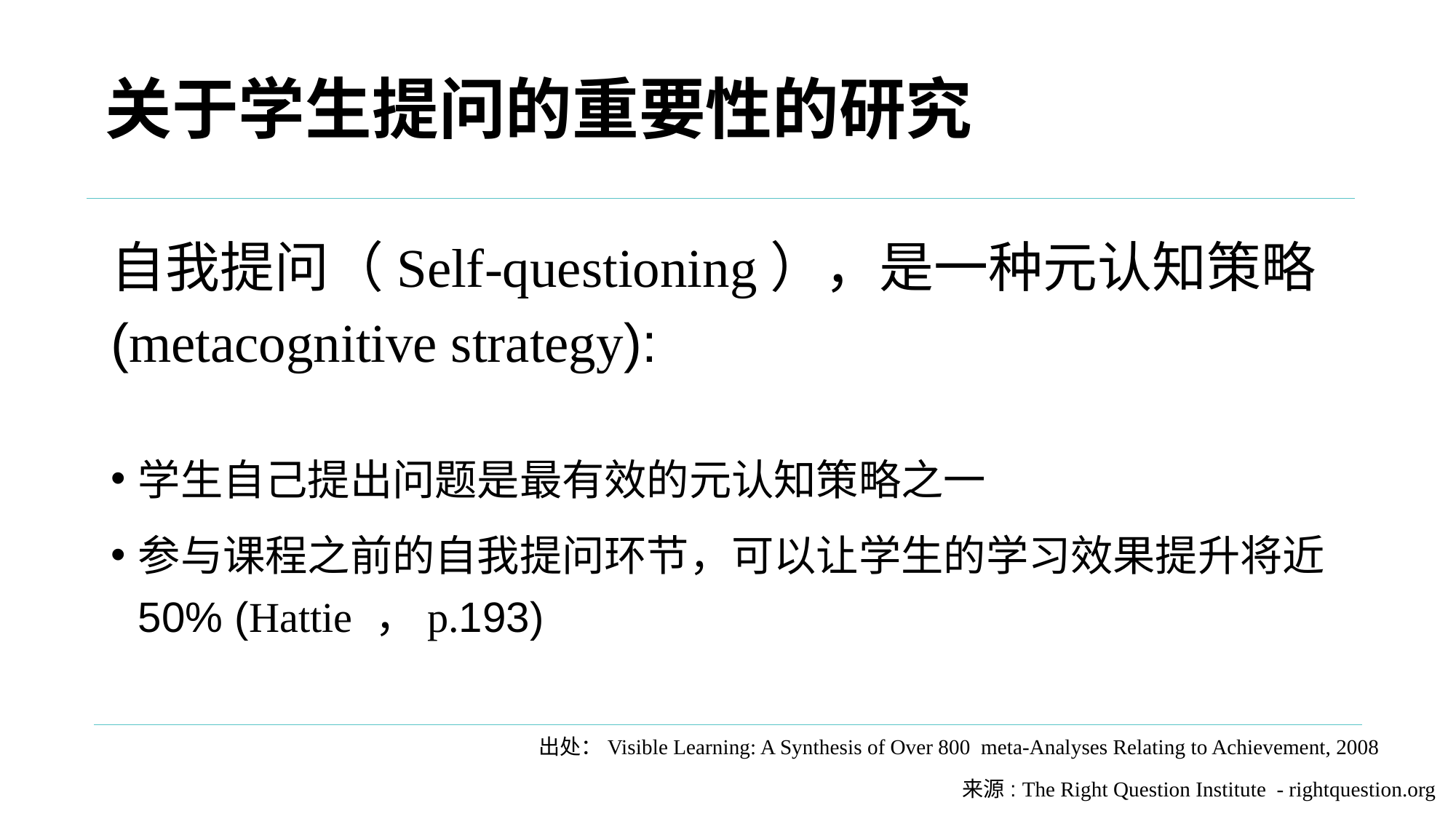

# 关于学生提问的重要性的研究
自我提问（Self-questioning），是一种元认知策略 (metacognitive strategy):

学生自己提出问题是最有效的元认知策略之一
参与课程之前的自我提问环节，可以让学生的学习效果提升将近50% (Hattie ，p.193)

出处：Visible Learning: A Synthesis of Over 800  meta-Analyses Relating to Achievement, 2008